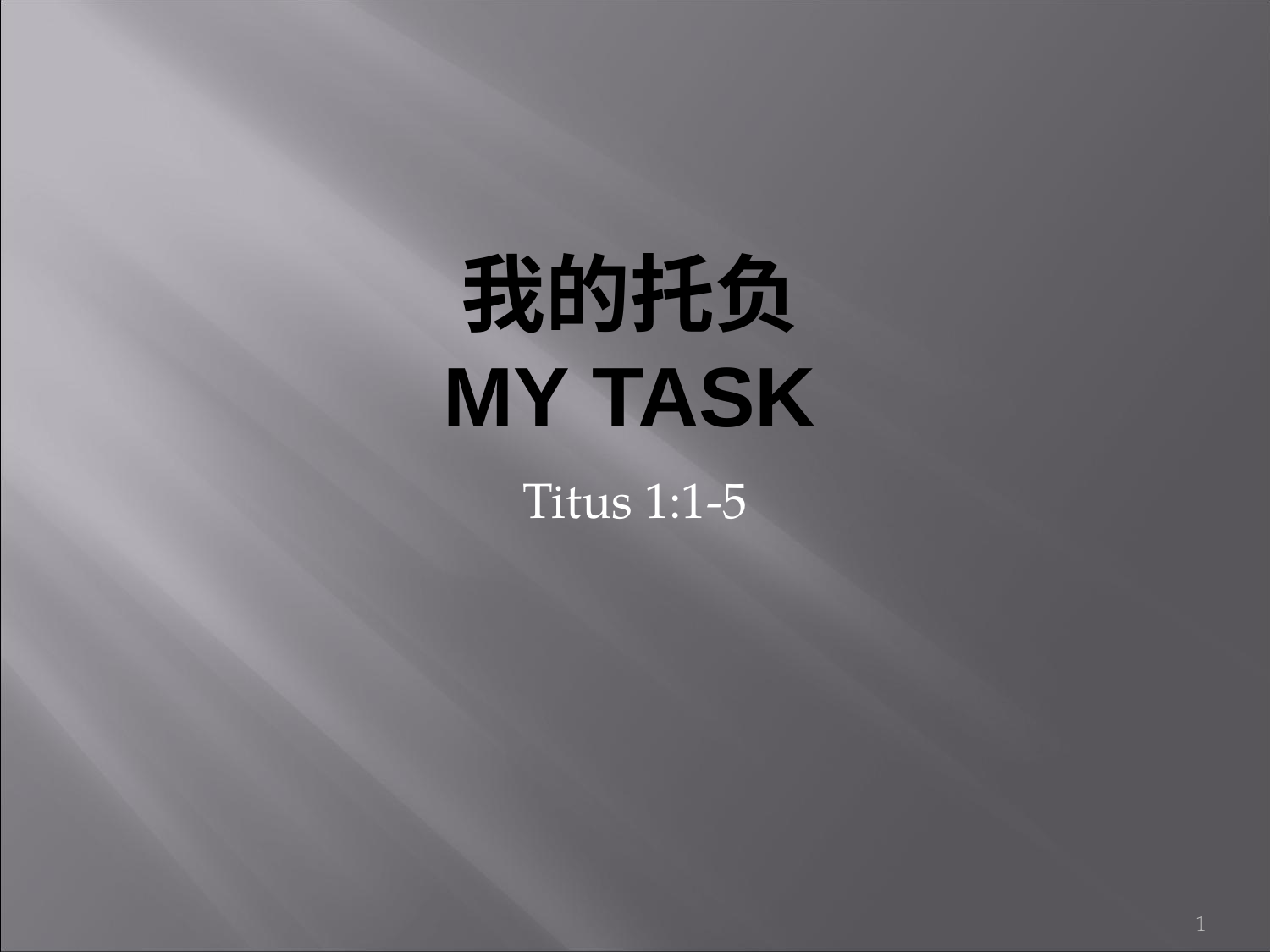

# 我的托负 My task
Titus 1:1-5
1